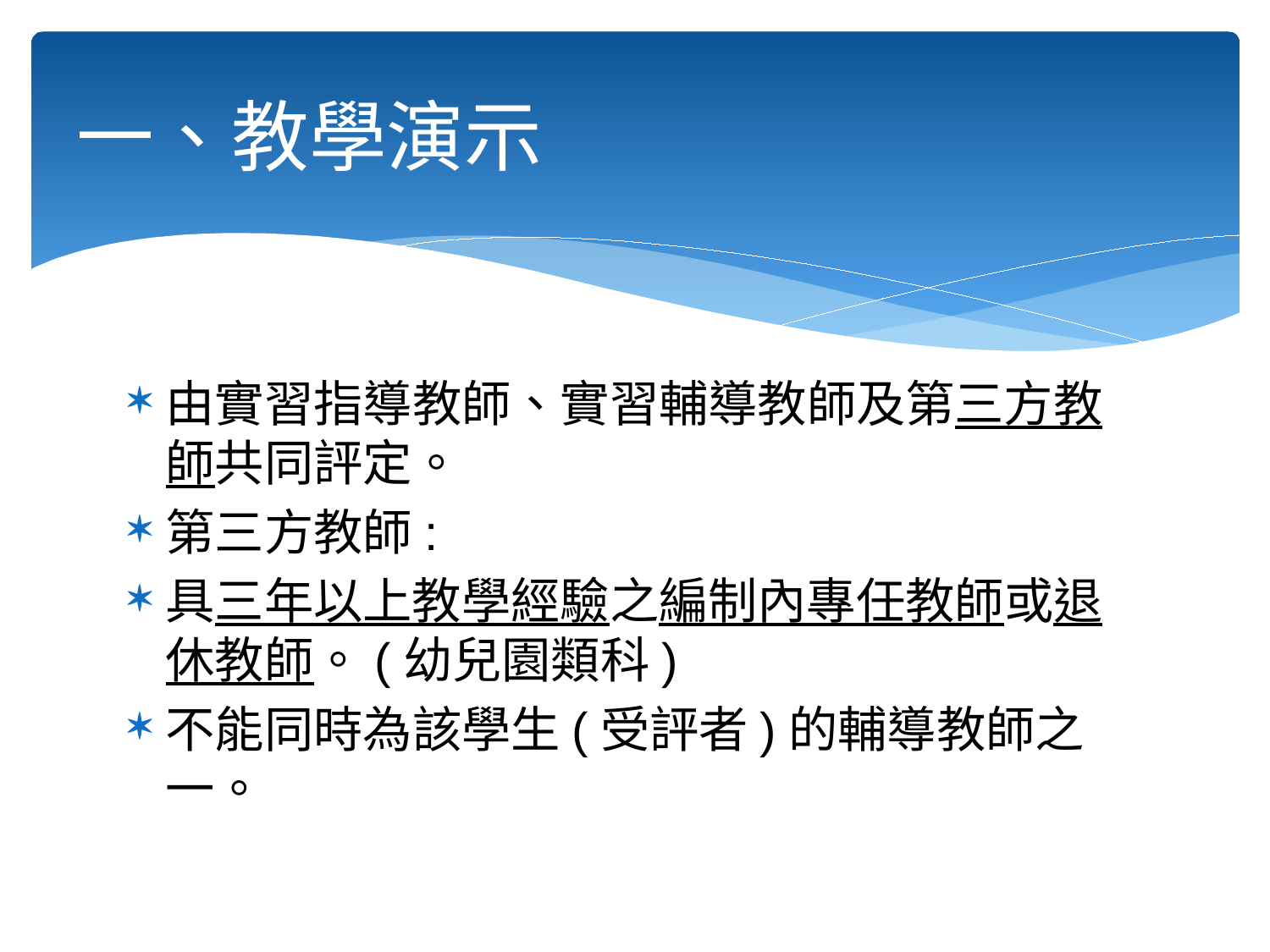

# 一、教學演示
由實習指導教師、實習輔導教師及第三方教師共同評定。
第三方教師:
具三年以上教學經驗之編制內專任教師或退休教師。(幼兒園類科)
不能同時為該學生(受評者)的輔導教師之一。